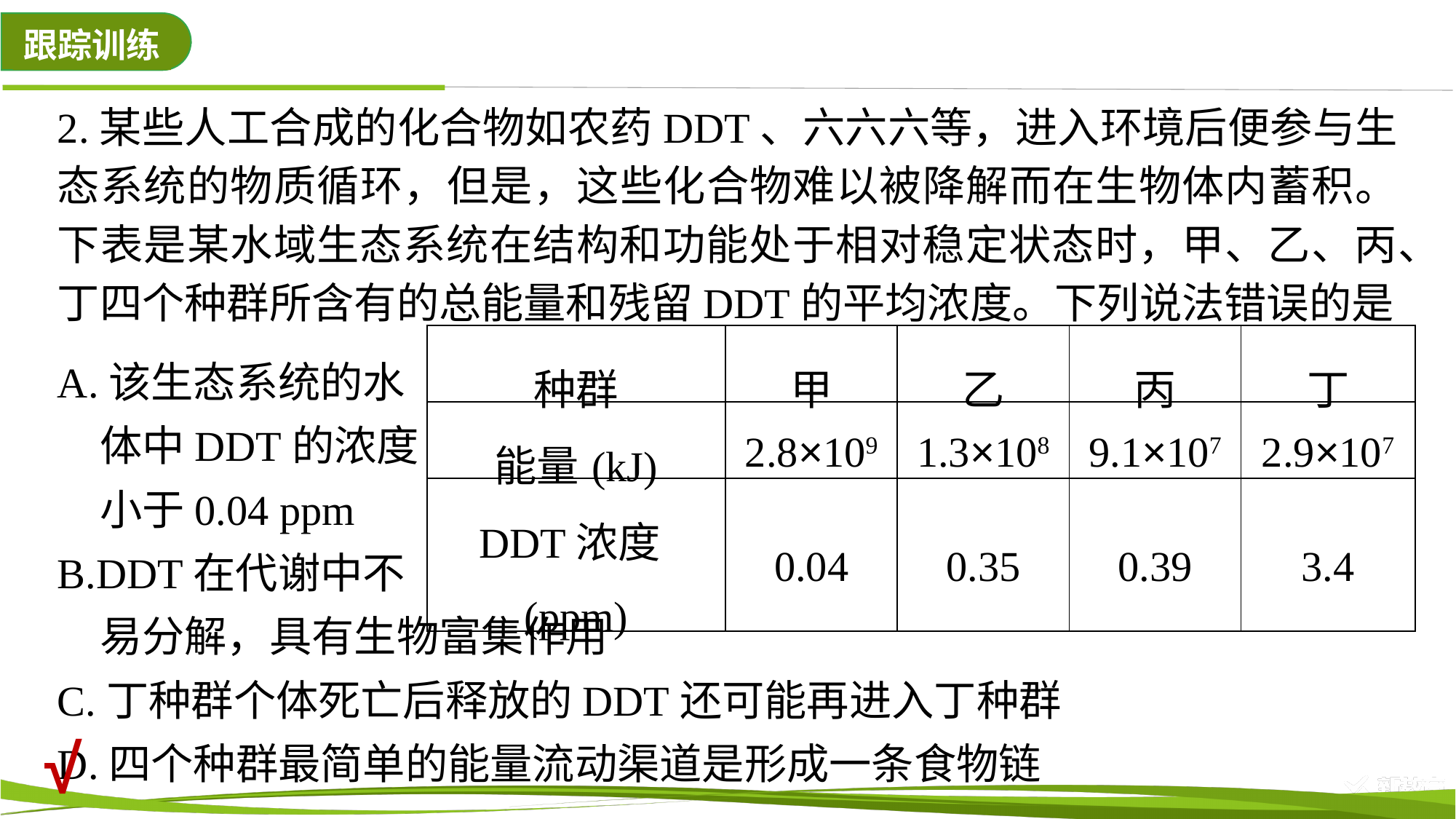

2.某些人工合成的化合物如农药DDT、六六六等，进入环境后便参与生态系统的物质循环，但是，这些化合物难以被降解而在生物体内蓄积。下表是某水域生态系统在结构和功能处于相对稳定状态时，甲、乙、丙、丁四个种群所含有的总能量和残留DDT的平均浓度。下列说法错误的是
| 种群 | 甲 | 乙 | 丙 | 丁 |
| --- | --- | --- | --- | --- |
| 能量(kJ) | 2.8×109 | 1.3×108 | 9.1×107 | 2.9×107 |
| DDT浓度(ppm) | 0.04 | 0.35 | 0.39 | 3.4 |
A.该生态系统的水
　体中DDT的浓度
　小于0.04 ppm
B.DDT在代谢中不
　易分解，具有生物富集作用
C.丁种群个体死亡后释放的DDT还可能再进入丁种群
D.四个种群最简单的能量流动渠道是形成一条食物链
√